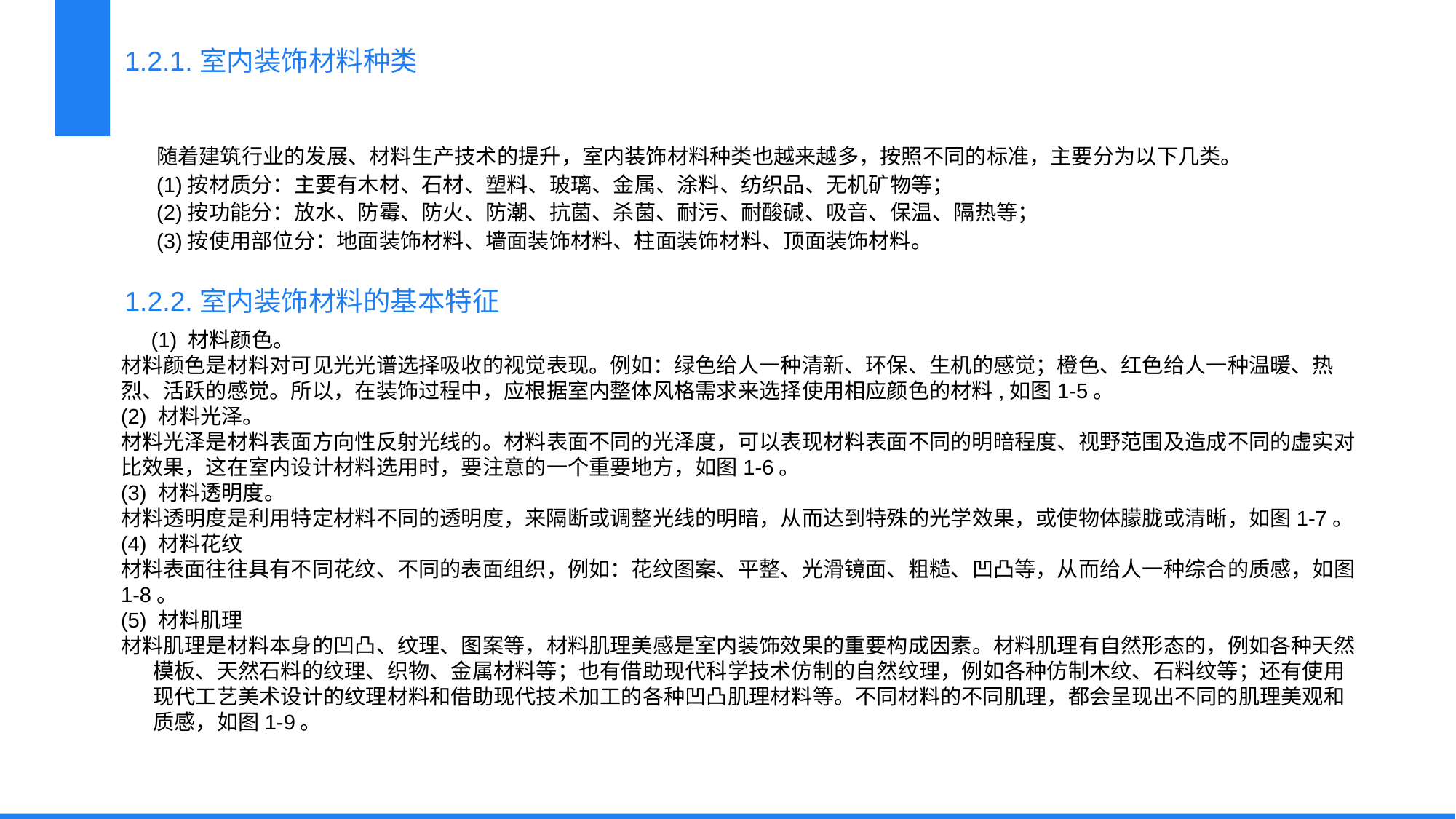

1.2.1.室内装饰材料种类
随着建筑行业的发展、材料生产技术的提升，室内装饰材料种类也越来越多，按照不同的标准，主要分为以下几类。
(1)按材质分：主要有木材、石材、塑料、玻璃、金属、涂料、纺织品、无机矿物等；
(2)按功能分：放水、防霉、防火、防潮、抗菌、杀菌、耐污、耐酸碱、吸音、保温、隔热等；
(3)按使用部位分：地面装饰材料、墙面装饰材料、柱面装饰材料、顶面装饰材料。
1.2.2.室内装饰材料的基本特征
     (1) 材料颜色。材料颜色是材料对可见光光谱选择吸收的视觉表现。例如：绿色给人一种清新、环保、生机的感觉；橙色、红色给人一种温暖、热烈、活跃的感觉。所以，在装饰过程中，应根据室内整体风格需求来选择使用相应颜色的材料,如图1-5。(2) 材料光泽。材料光泽是材料表面方向性反射光线的。材料表面不同的光泽度，可以表现材料表面不同的明暗程度、视野范围及造成不同的虚实对比效果，这在室内设计材料选用时，要注意的一个重要地方，如图1-6。(3) 材料透明度。材料透明度是利用特定材料不同的透明度，来隔断或调整光线的明暗，从而达到特殊的光学效果，或使物体朦胧或清晰，如图1-7。(4) 材料花纹材料表面往往具有不同花纹、不同的表面组织，例如：花纹图案、平整、光滑镜面、粗糙、凹凸等，从而给人一种综合的质感，如图1-8。(5) 材料肌理材料肌理是材料本身的凹凸、纹理、图案等，材料肌理美感是室内装饰效果的重要构成因素。材料肌理有自然形态的，例如各种天然模板、天然石料的纹理、织物、金属材料等；也有借助现代科学技术仿制的自然纹理，例如各种仿制木纹、石料纹等；还有使用现代工艺美术设计的纹理材料和借助现代技术加工的各种凹凸肌理材料等。不同材料的不同肌理，都会呈现出不同的肌理美观和质感，如图1-9。